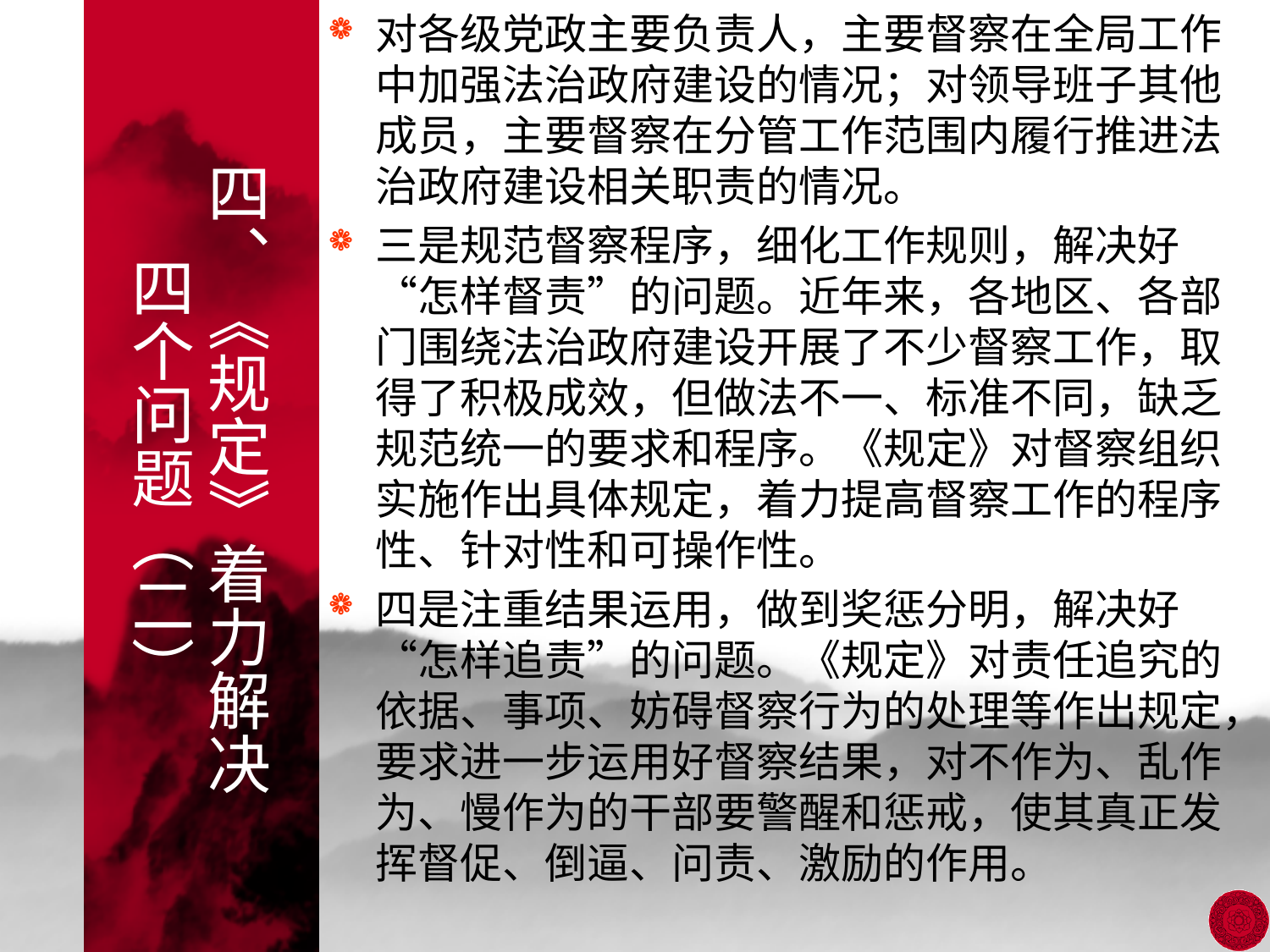

对各级党政主要负责人，主要督察在全局工作中加强法治政府建设的情况；对领导班子其他成员，主要督察在分管工作范围内履行推进法治政府建设相关职责的情况。
三是规范督察程序，细化工作规则，解决好“怎样督责”的问题。近年来，各地区、各部门围绕法治政府建设开展了不少督察工作，取得了积极成效，但做法不一、标准不同，缺乏规范统一的要求和程序。《规定》对督察组织实施作出具体规定，着力提高督察工作的程序性、针对性和可操作性。
四是注重结果运用，做到奖惩分明，解决好“怎样追责”的问题。《规定》对责任追究的依据、事项、妨碍督察行为的处理等作出规定，要求进一步运用好督察结果，对不作为、乱作为、慢作为的干部要警醒和惩戒，使其真正发挥督促、倒逼、问责、激励的作用。

# 四、《规定》着力解决 四个问题（二）